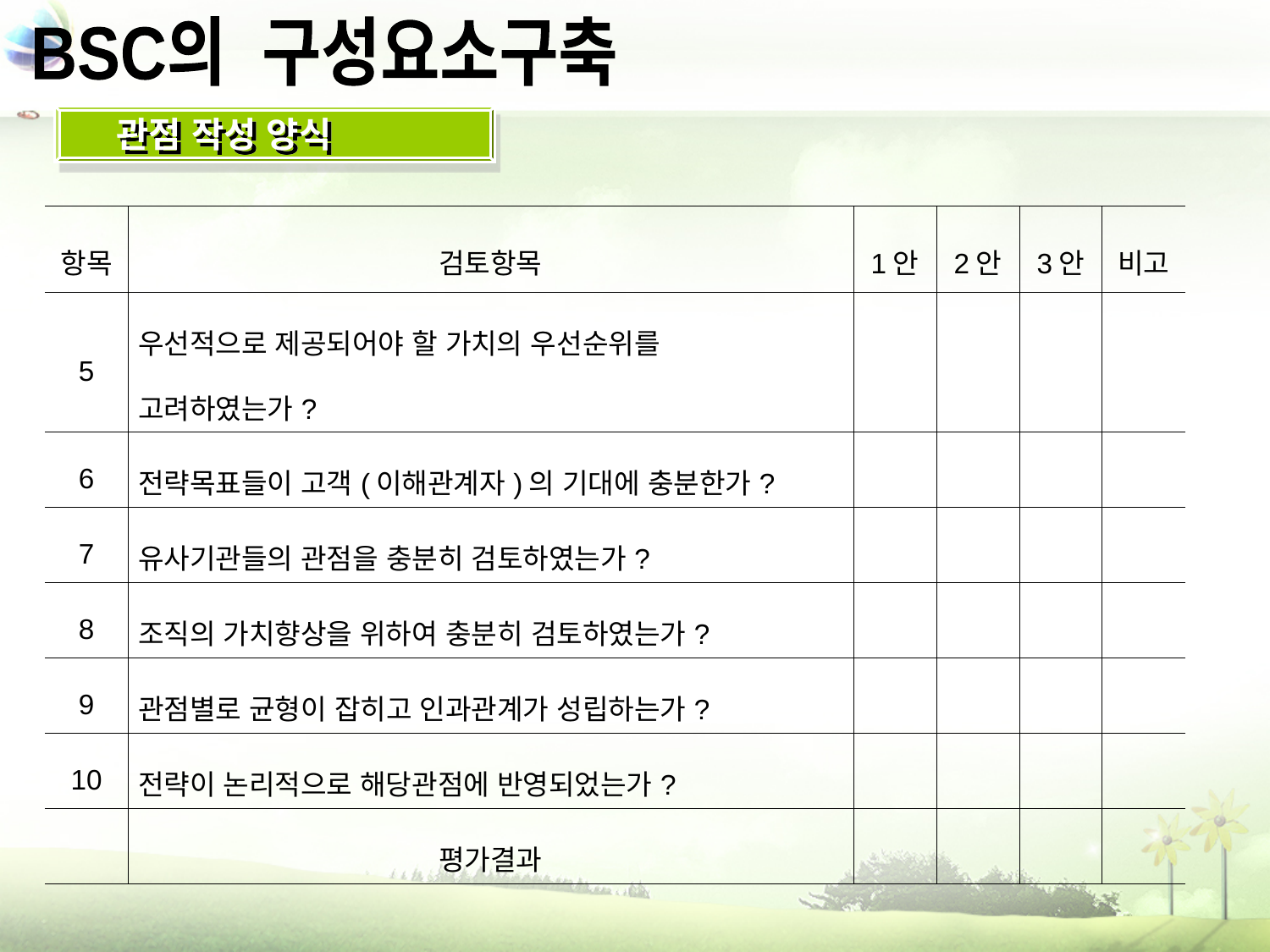

BSC의  구성요소구축

관점 작성 양식
| 항목 | 검토항목 | 1안 | 2안 | 3안 | 비고 |
| --- | --- | --- | --- | --- | --- |
| 5 | 우선적으로 제공되어야 할 가치의 우선순위를 고려하였는가? |  |  |  |  |
| 6 | 전략목표들이 고객(이해관계자)의 기대에 충분한가? |  |  |  |  |
| 7 | 유사기관들의 관점을 충분히 검토하였는가? |  |  |  |  |
| 8 | 조직의 가치향상을 위하여 충분히 검토하였는가? |  |  |  |  |
| 9 | 관점별로 균형이 잡히고 인과관계가 성립하는가? |  |  |  |  |
| 10 | 전략이 논리적으로 해당관점에 반영되었는가? |  |  |  |  |
|  | 평가결과 |  |  |  |  |